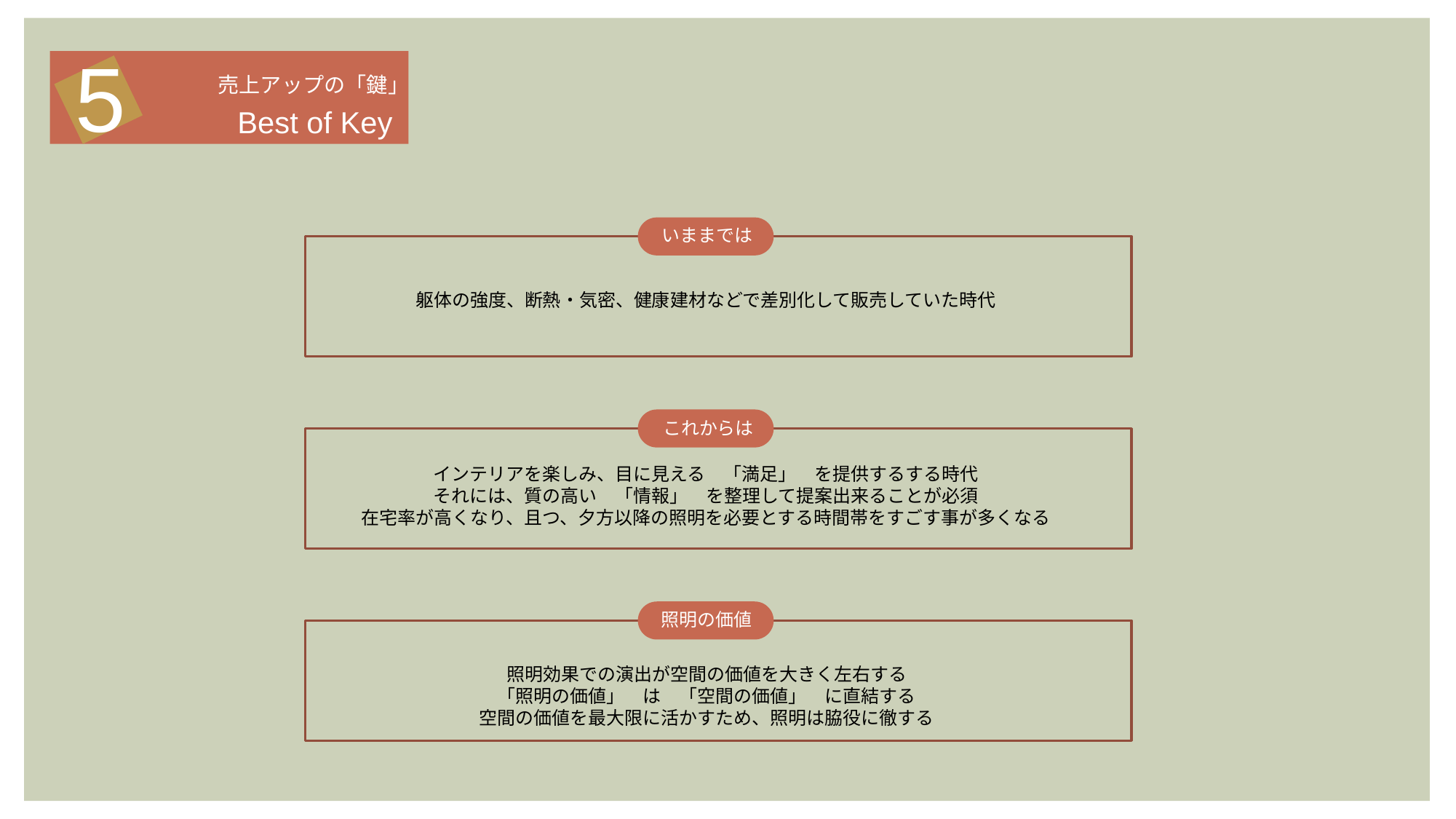

5

売上アップの「鍵」

Best of Key

いままでは

躯体の強度、断熱・気密、健康建材などで差別化して販売していた時代

これからは

インテリアを楽しみ、目に見える　「満足」　を提供するする時代
それには、質の高い　「情報」　を整理して提案出来ることが必須
在宅率が高くなり、且つ、夕方以降の照明を必要とする時間帯をすごす事が多くなる

照明の価値

照明効果での演出が空間の価値を大きく左右する
「照明の価値」　は　「空間の価値」　に直結する
空間の価値を最大限に活かすため、照明は脇役に徹する